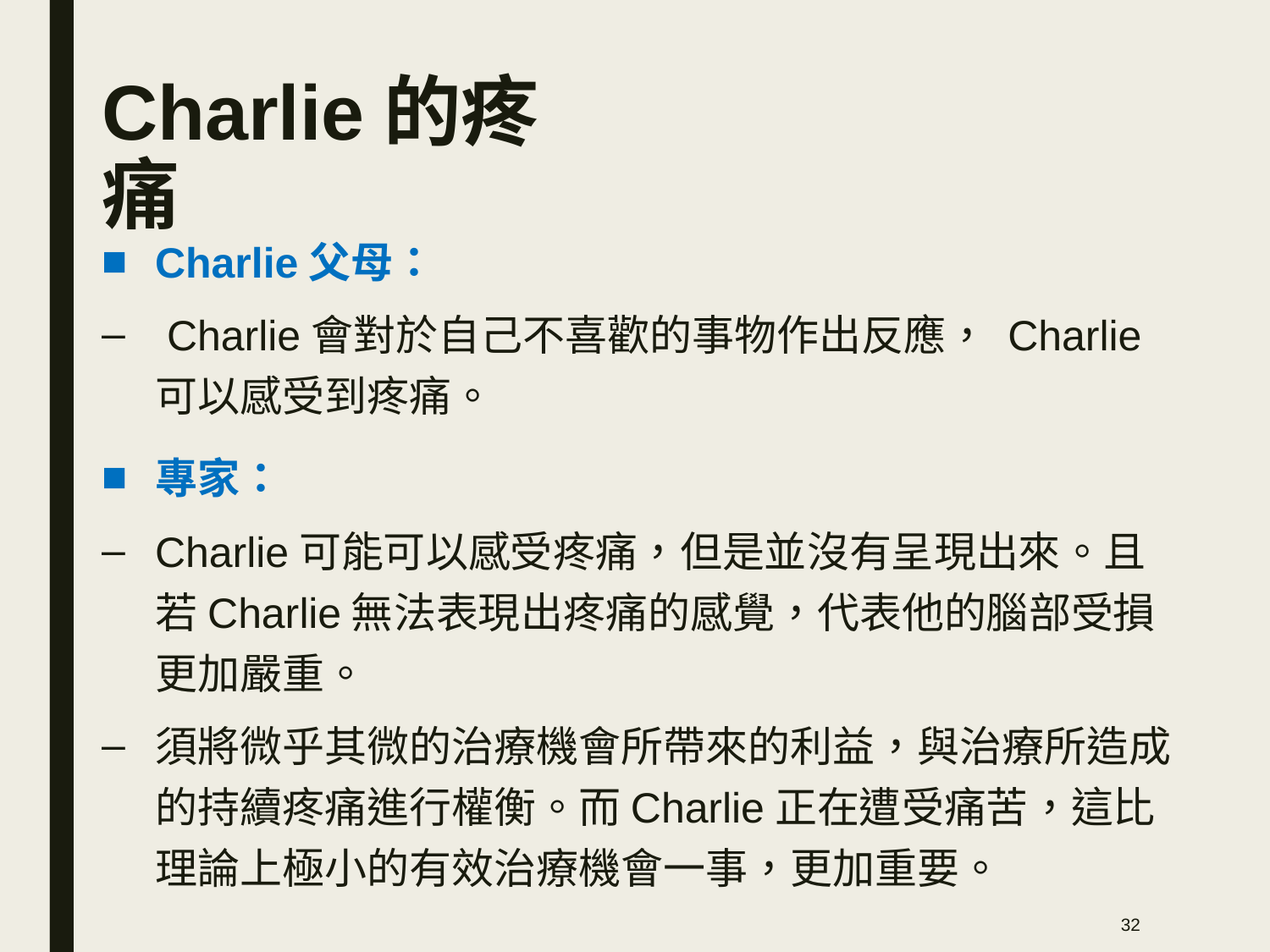

# Charlie的疼痛
Charlie父母：
 Charlie會對於自己不喜歡的事物作出反應， Charlie可以感受到疼痛。
專家：
Charlie可能可以感受疼痛，但是並沒有呈現出來。且若Charlie無法表現出疼痛的感覺，代表他的腦部受損更加嚴重。
須將微乎其微的治療機會所帶來的利益，與治療所造成的持續疼痛進行權衡。而Charlie正在遭受痛苦，這比理論上極小的有效治療機會一事，更加重要。
32